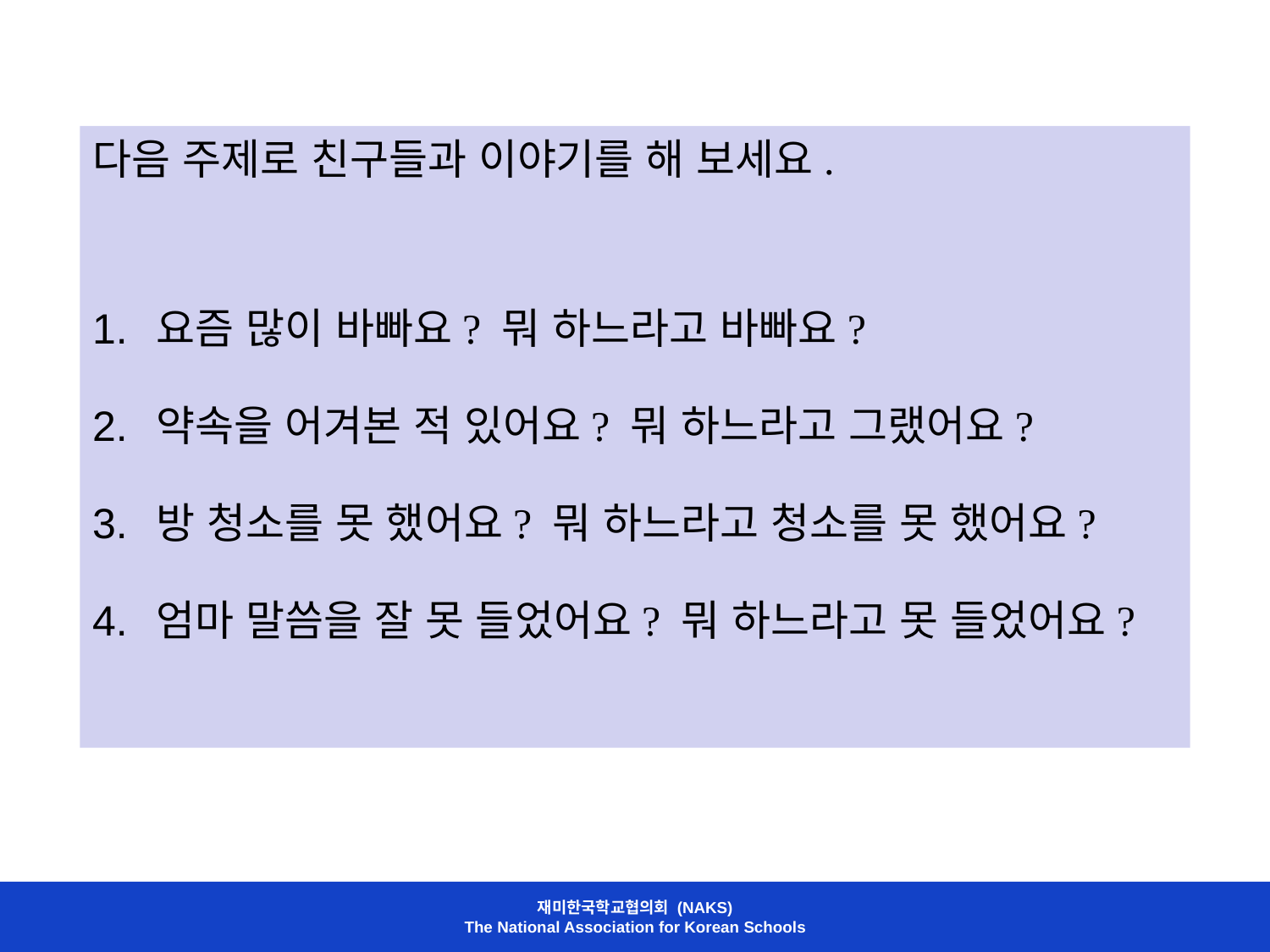

다음 주제로 친구들과 이야기를 해 보세요.

요즘 많이 바빠요? 뭐 하느라고 바빠요?
약속을 어겨본 적 있어요? 뭐 하느라고 그랬어요?
방 청소를 못 했어요? 뭐 하느라고 청소를 못 했어요?
엄마 말씀을 잘 못 들었어요? 뭐 하느라고 못 들었어요?

재미한국학교협의회 (NAKS)
The National Association for Korean Schools